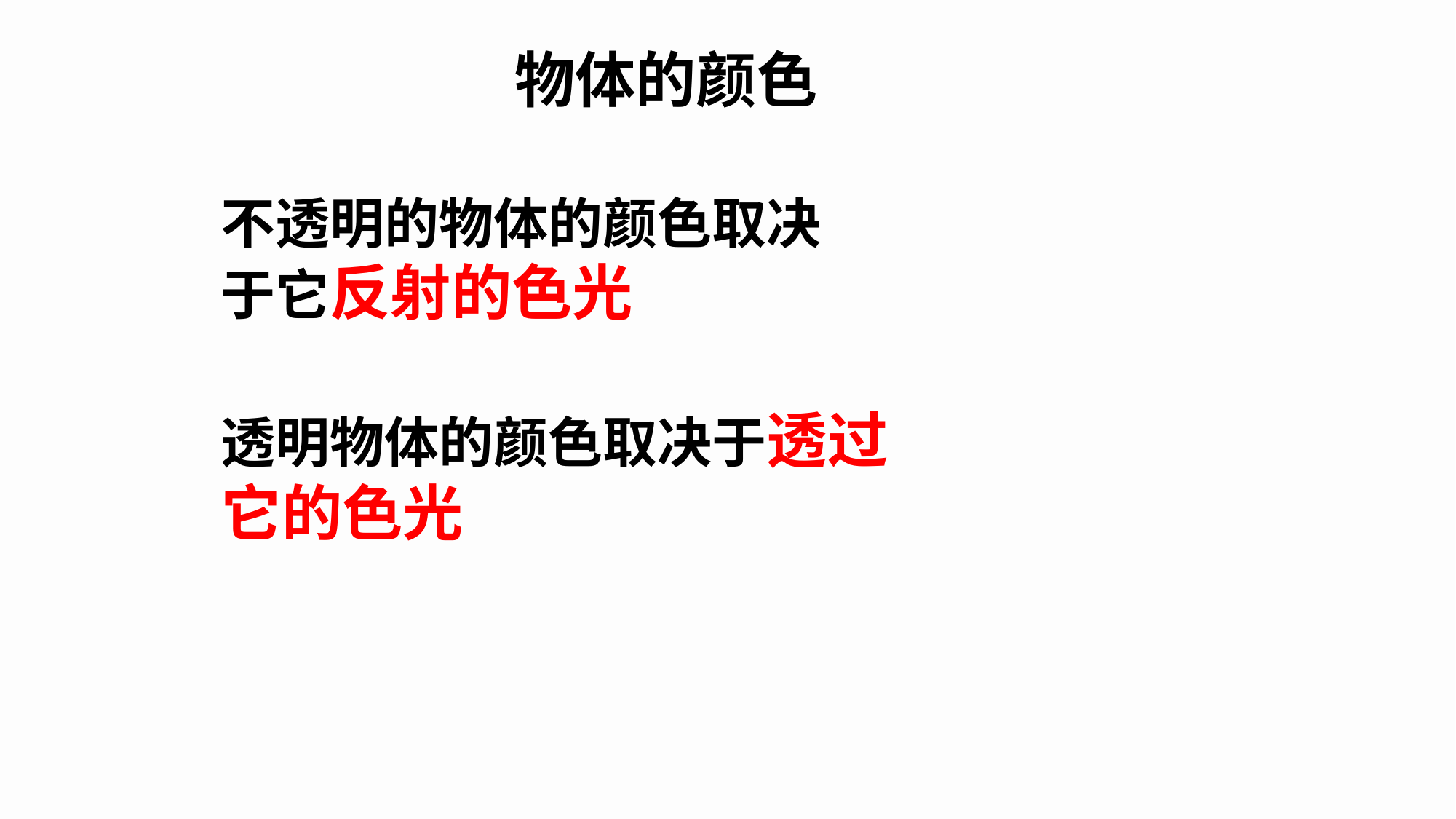

物体的颜色
不透明的物体的颜色取决于它反射的色光
透明物体的颜色取决于透过它的色光